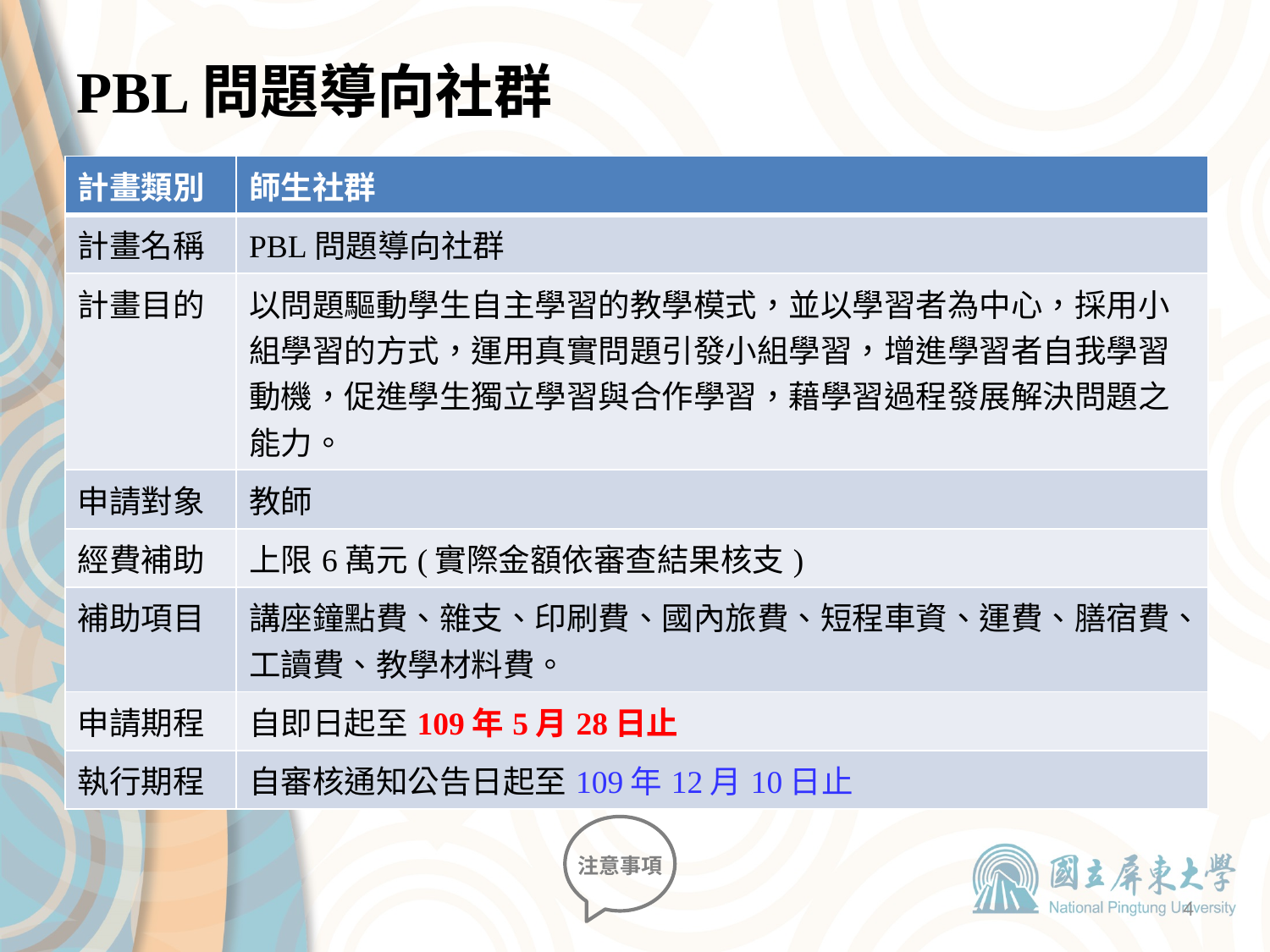

# PBL問題導向社群
| 計畫類別 | 師生社群 |
| --- | --- |
| 計畫名稱 | PBL問題導向社群 |
| 計畫目的 | 以問題驅動學生自主學習的教學模式，並以學習者為中心，採用小組學習的方式，運用真實問題引發小組學習，增進學習者自我學習動機，促進學生獨立學習與合作學習，藉學習過程發展解決問題之能力。 |
| 申請對象 | 教師 |
| 經費補助 | 上限6萬元(實際金額依審查結果核支) |
| 補助項目 | 講座鐘點費、雜支、印刷費、國內旅費、短程車資、運費、膳宿費、工讀費、教學材料費。 |
| 申請期程 | 自即日起至109年5月28日止 |
| 執行期程 | 自審核通知公告日起至109年12月10日止 |

注意事項
4